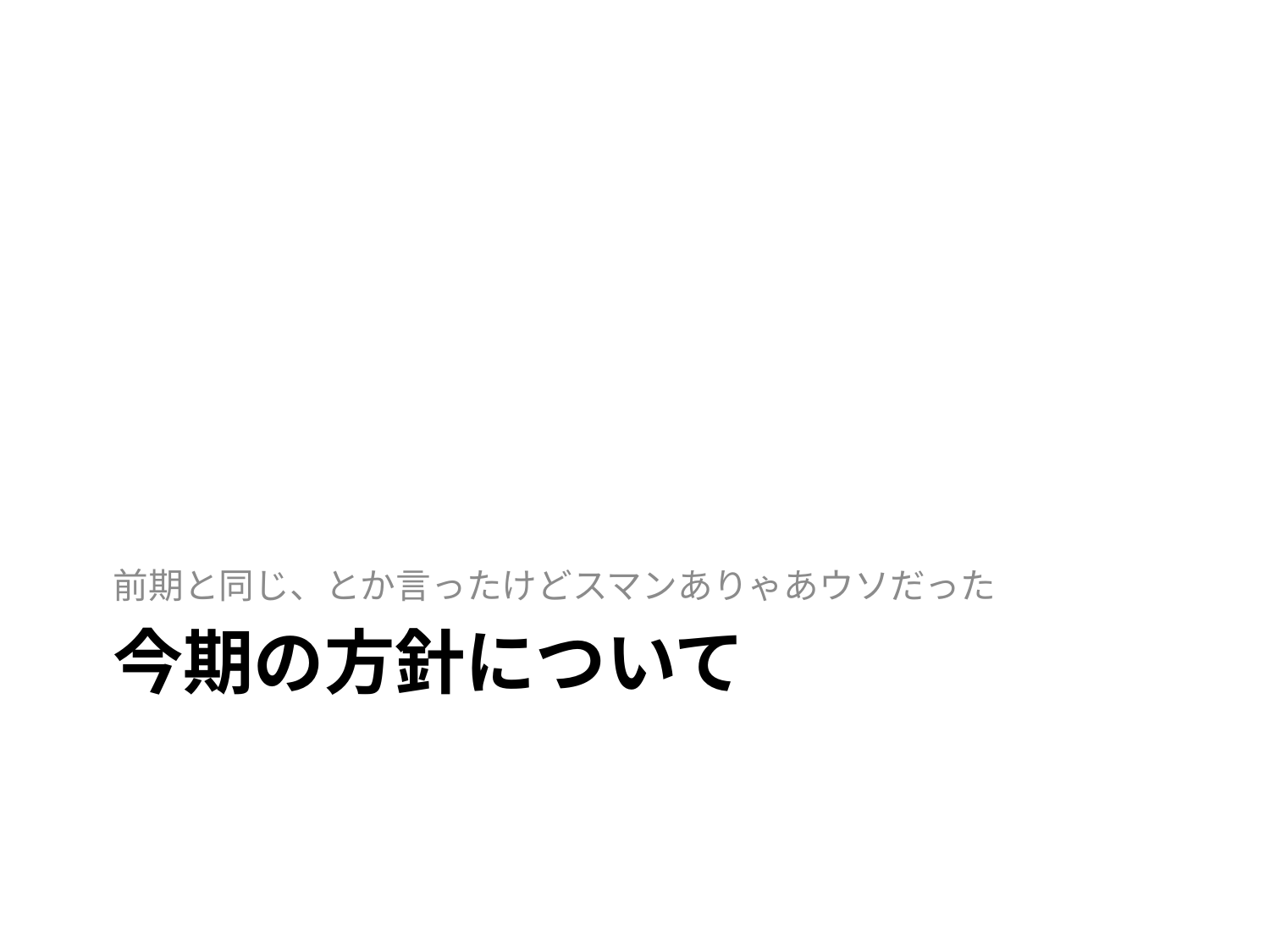

前期と同じ、とか言ったけどスマンありゃあウソだった
# 今期の方針について